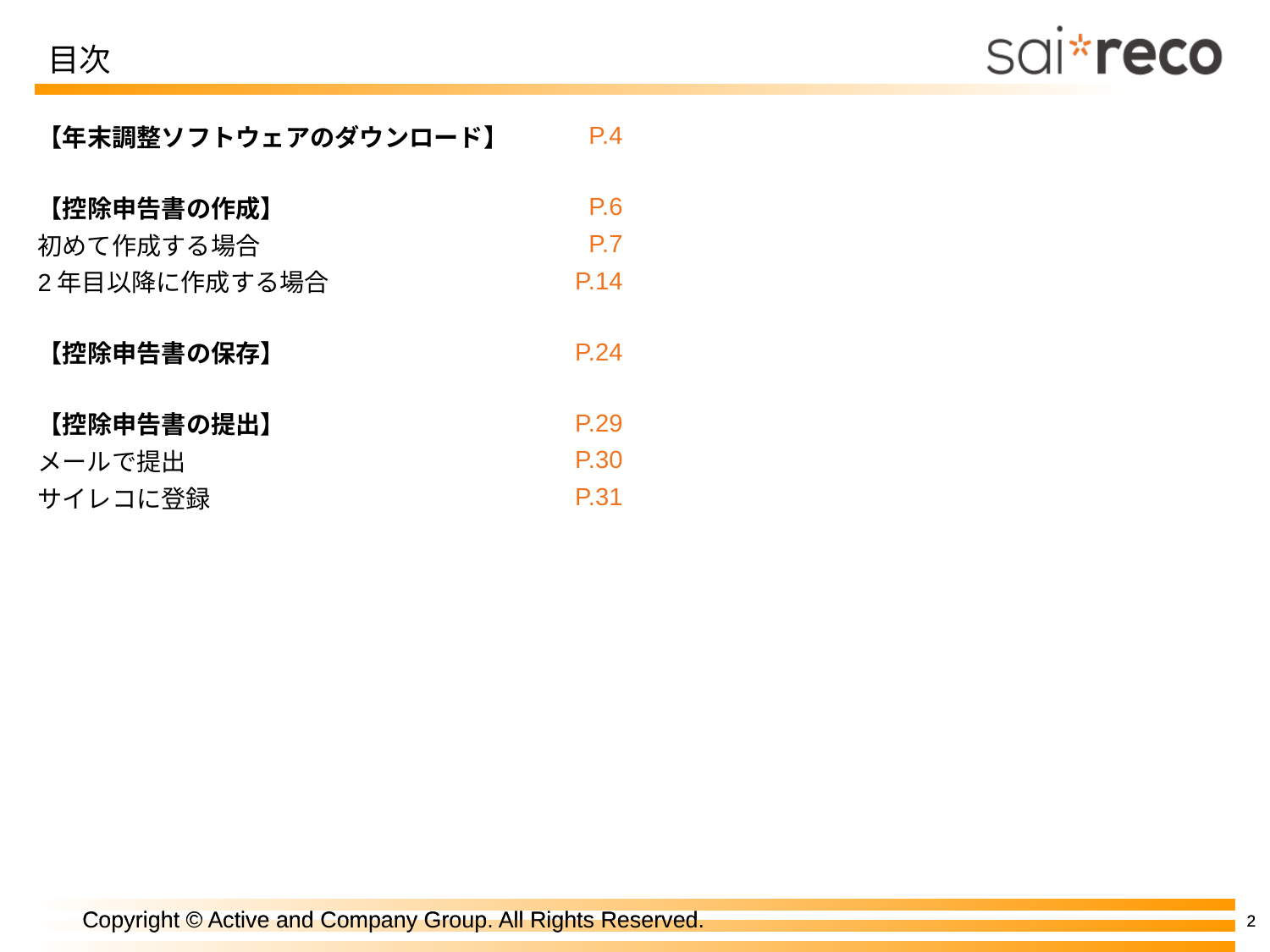

# 目次
| 【年末調整ソフトウェアのダウンロード】 | P.4 |
| --- | --- |
|  |  |
| 【控除申告書の作成】 | P.6 |
| 初めて作成する場合 | P.7 |
| 2年目以降に作成する場合 | P.14 |
|  |  |
| 【控除申告書の保存】 | P.24 |
|  |  |
| 【控除申告書の提出】 | P.29 |
| メールで提出 | P.30 |
| サイレコに登録 | P.31 |
|  |  |